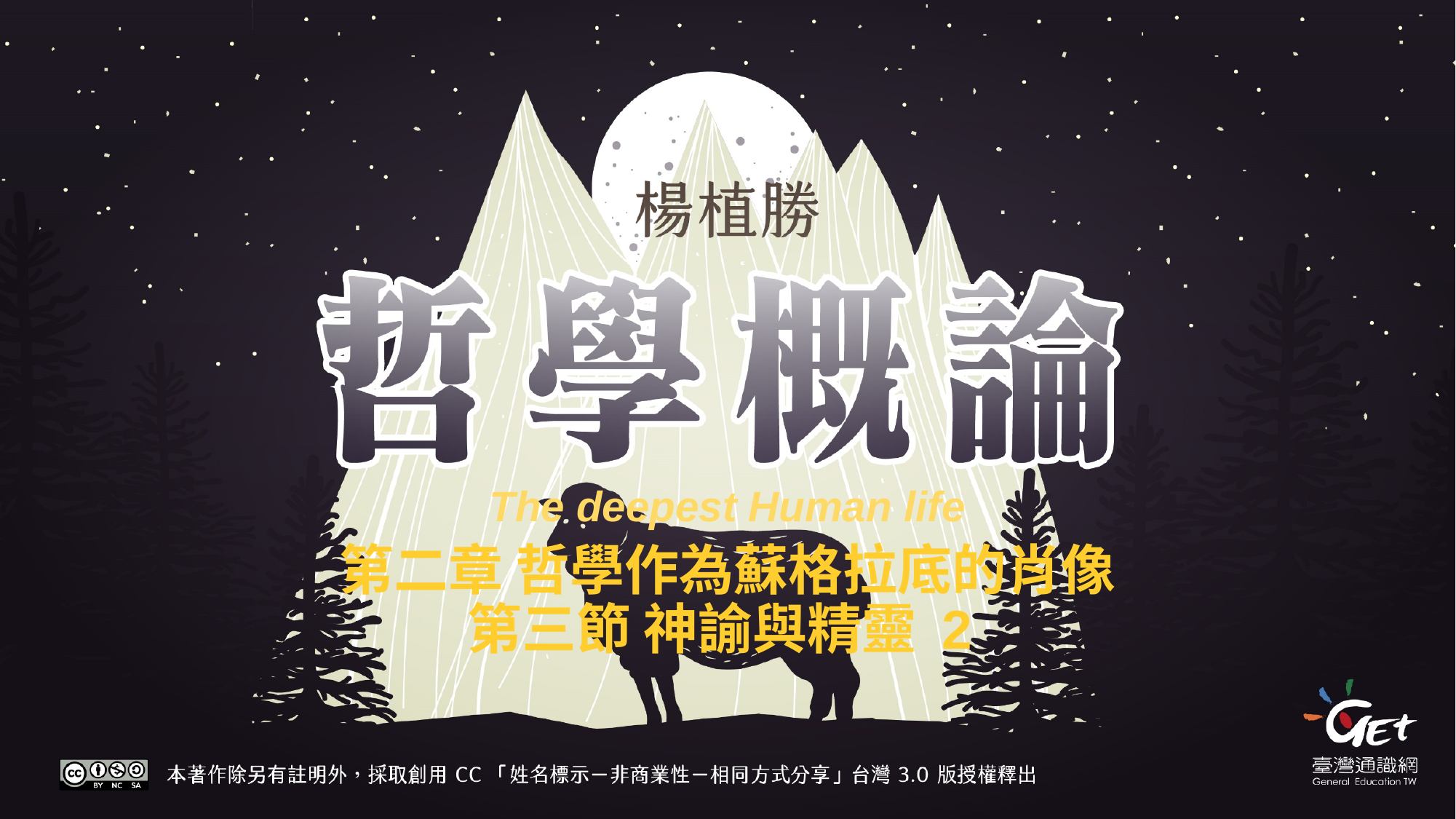

The deepest Human life
第二章 哲學作為蘇格拉底的肖像
第三節 神諭與精靈 2